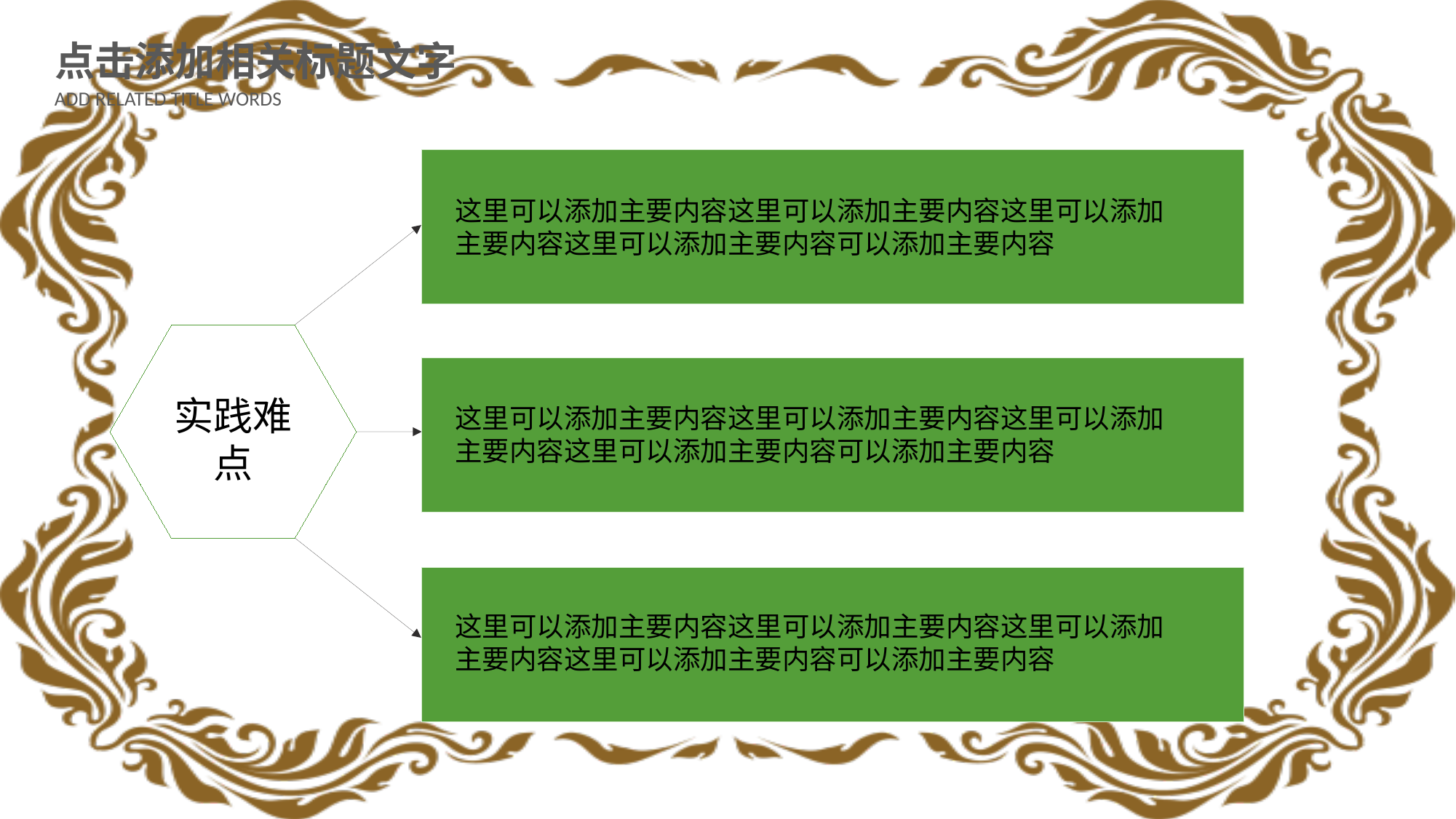

点击添加相关标题文字
ADD RELATED TITLE WORDS

这里可以添加主要内容这里可以添加主要内容这里可以添加主要内容这里可以添加主要内容可以添加主要内容

实践难点
这里可以添加主要内容这里可以添加主要内容这里可以添加主要内容这里可以添加主要内容可以添加主要内容

这里可以添加主要内容这里可以添加主要内容这里可以添加主要内容这里可以添加主要内容可以添加主要内容